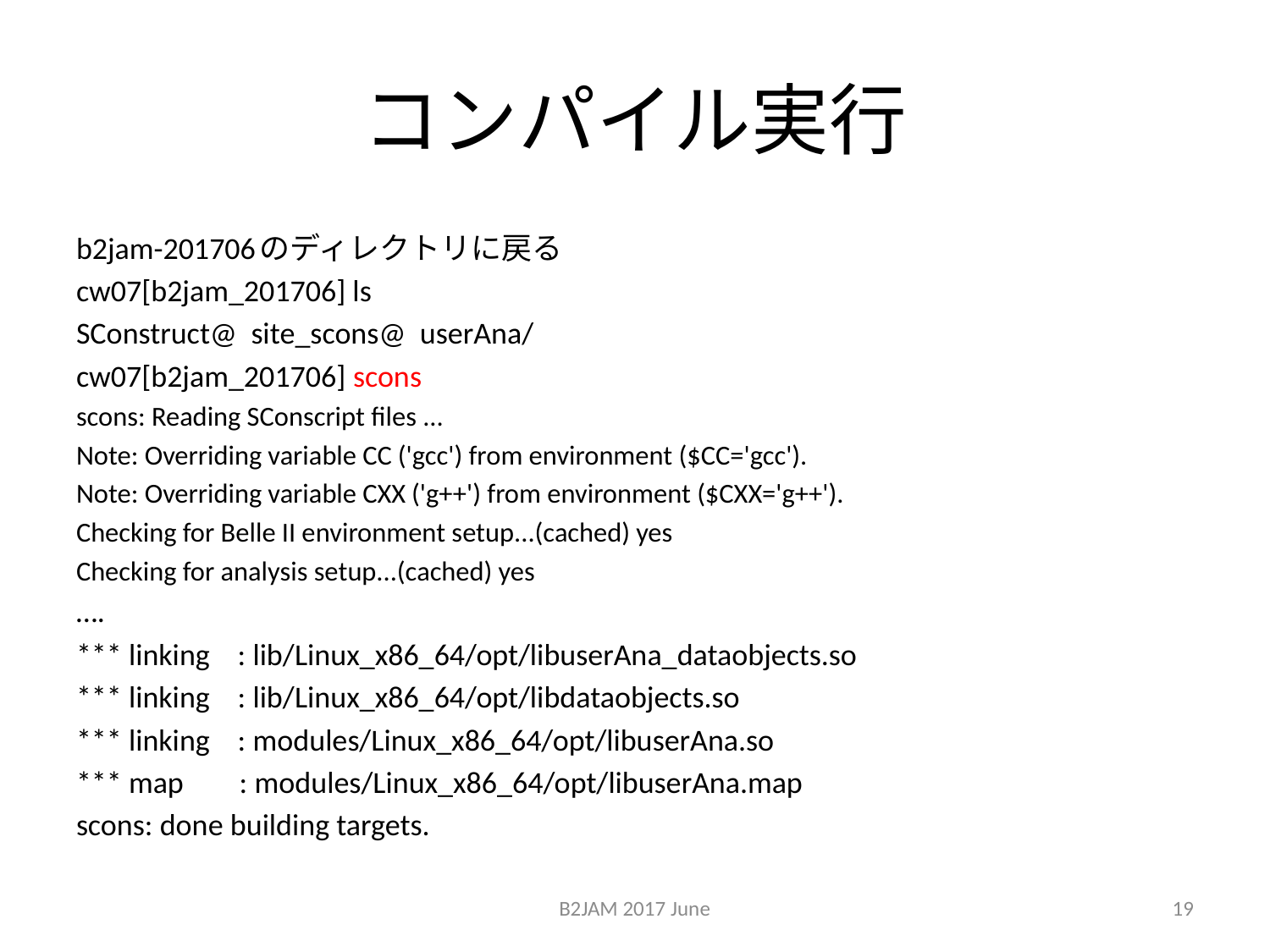

# コンパイル実行
b2jam-201706のディレクトリに戻る
cw07[b2jam_201706] ls
SConstruct@  site_scons@  userAna/
cw07[b2jam_201706] scons
scons: Reading SConscript files ...
Note: Overriding variable CC ('gcc') from environment ($CC='gcc').
Note: Overriding variable CXX ('g++') from environment ($CXX='g++').
Checking for Belle II environment setup...(cached) yes
Checking for analysis setup...(cached) yes
….
*** linking    : lib/Linux_x86_64/opt/libuserAna_dataobjects.so
*** linking    : lib/Linux_x86_64/opt/libdataobjects.so
*** linking    : modules/Linux_x86_64/opt/libuserAna.so
*** map        : modules/Linux_x86_64/opt/libuserAna.map
scons: done building targets.

B2JAM 2017 June
19